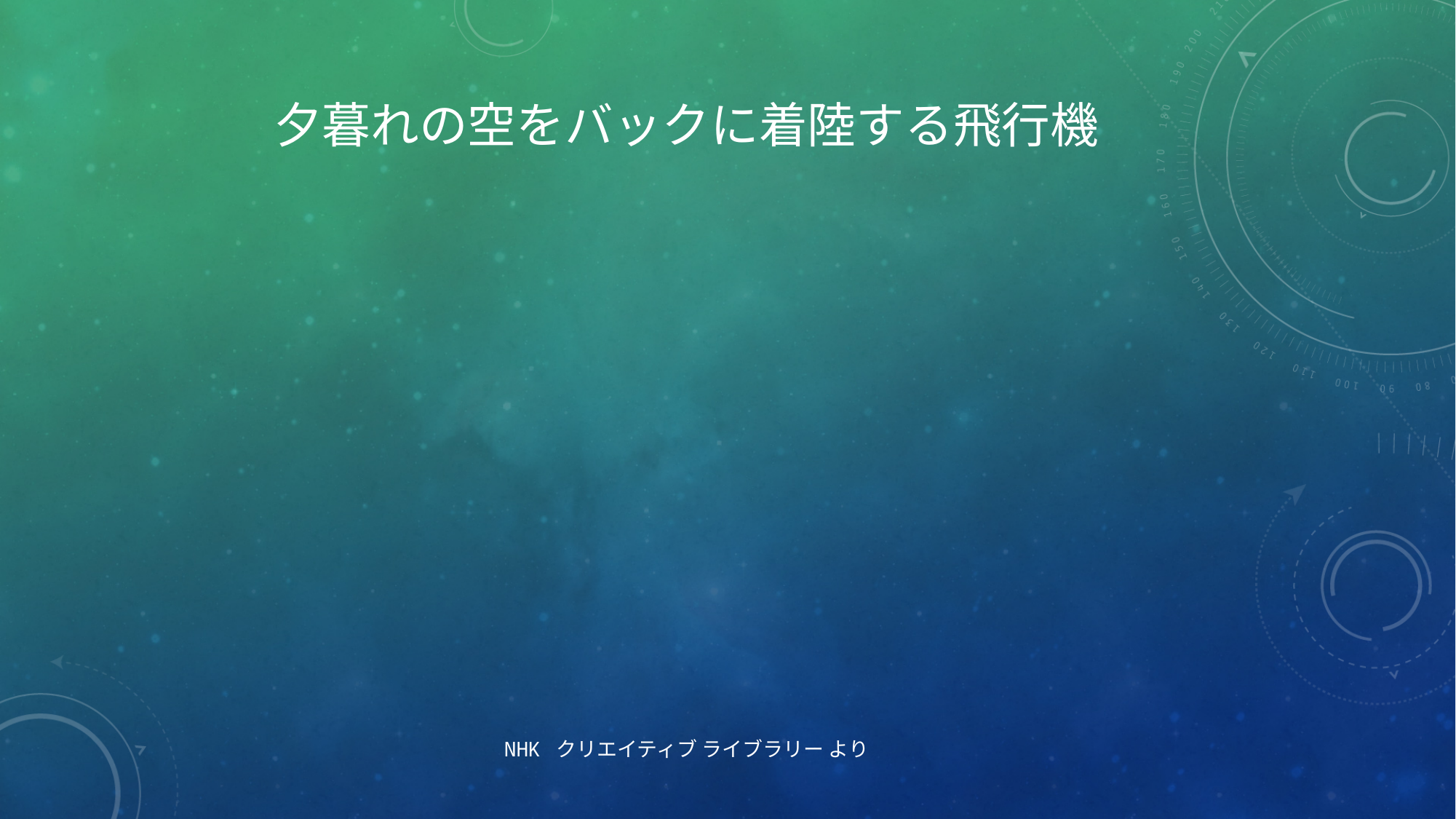

# 夕暮れの空をバックに着陸する飛行機

NHK クリエイティブ ライブラリー より